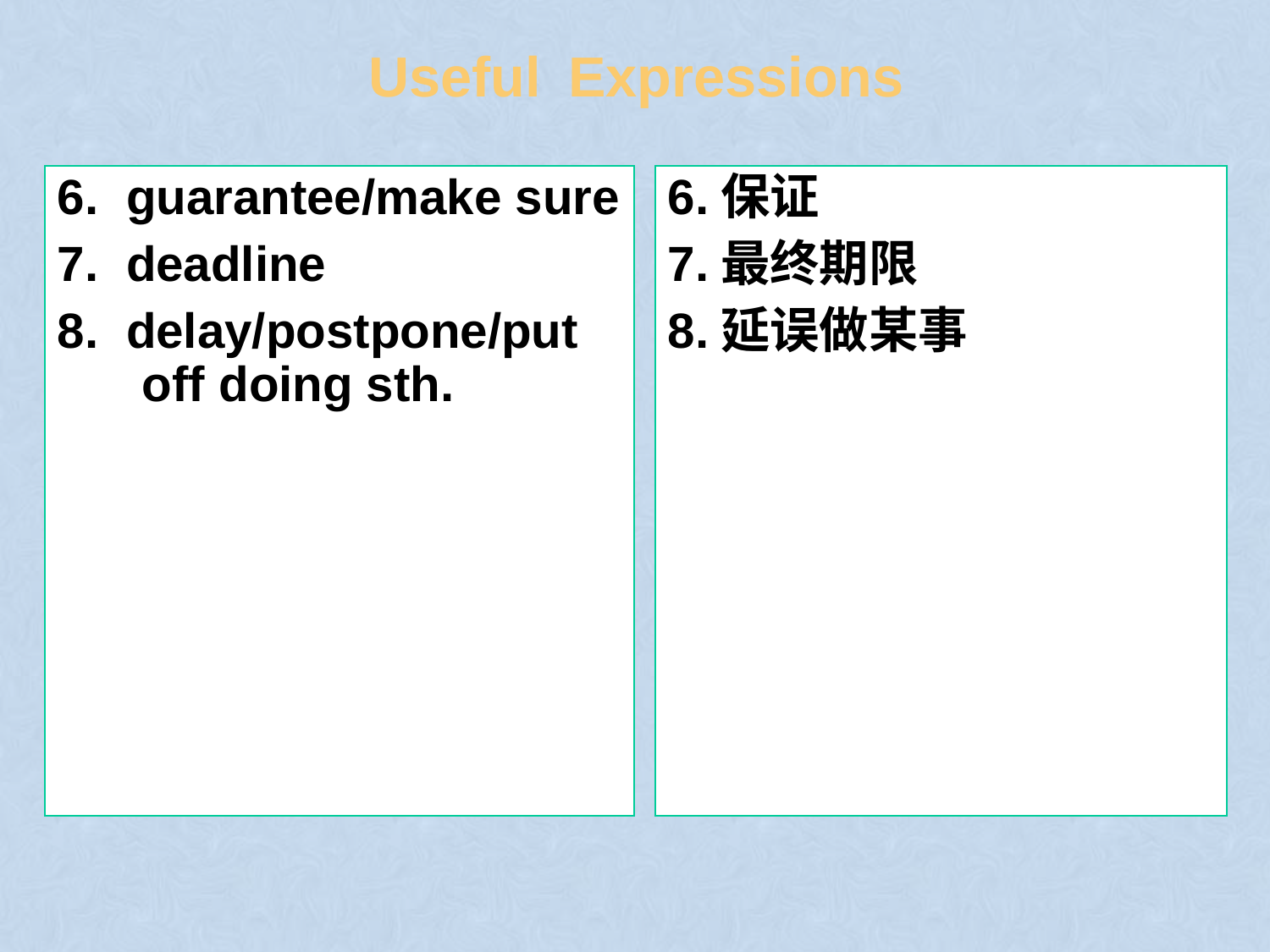

# Useful Expressions
6.  guarantee/make sure
7.  deadline
8.  delay/postpone/put off doing sth.
6.保证
7.最终期限
8.延误做某事